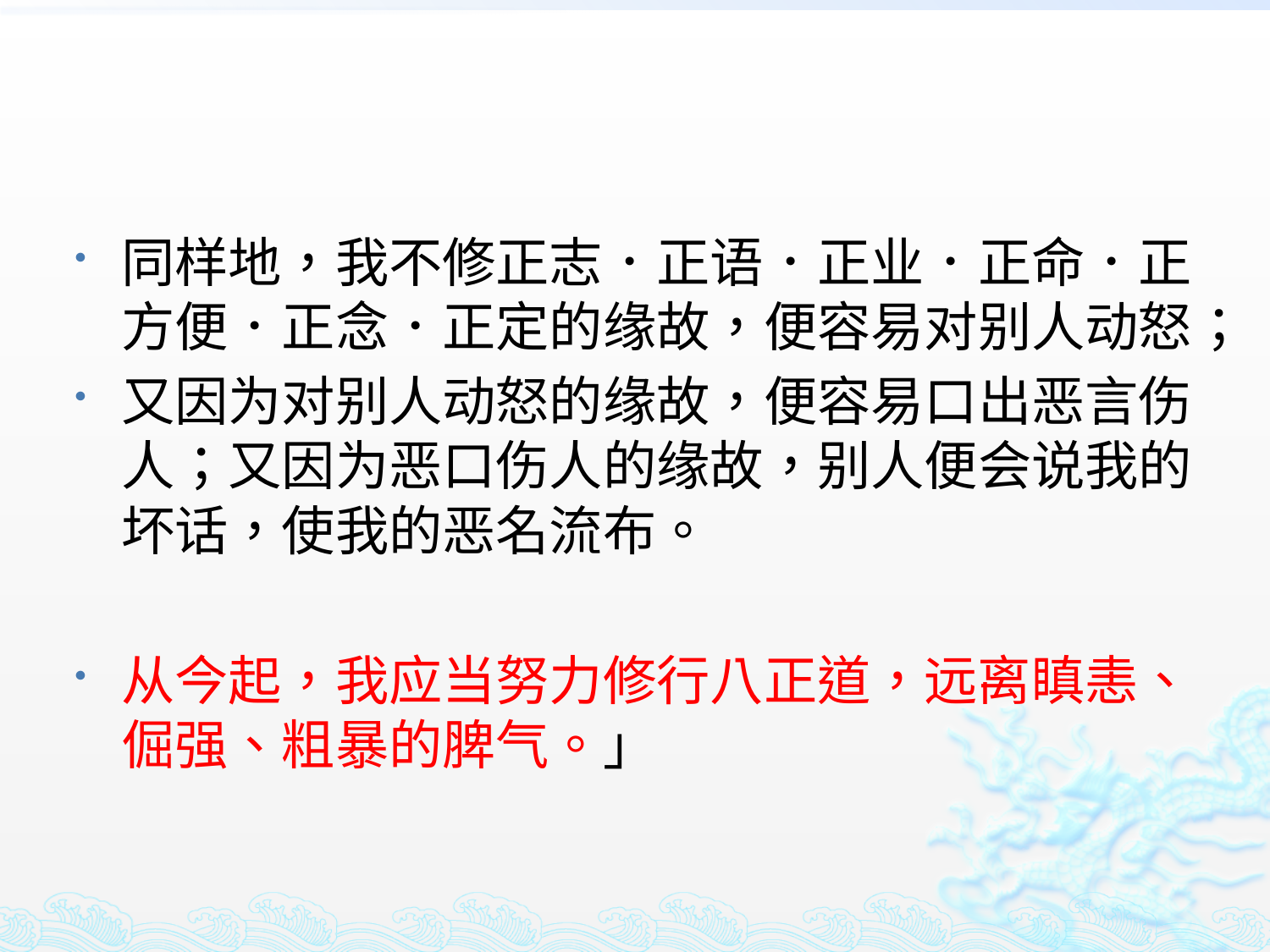

同样地，我不修正志．正语．正业．正命．正方便．正念．正定的缘故，便容易对别人动怒；
又因为对别人动怒的缘故，便容易口出恶言伤人；又因为恶口伤人的缘故，别人便会说我的坏话，使我的恶名流布。

从今起，我应当努力修行八正道，远离瞋恚、倔强、粗暴的脾气。」